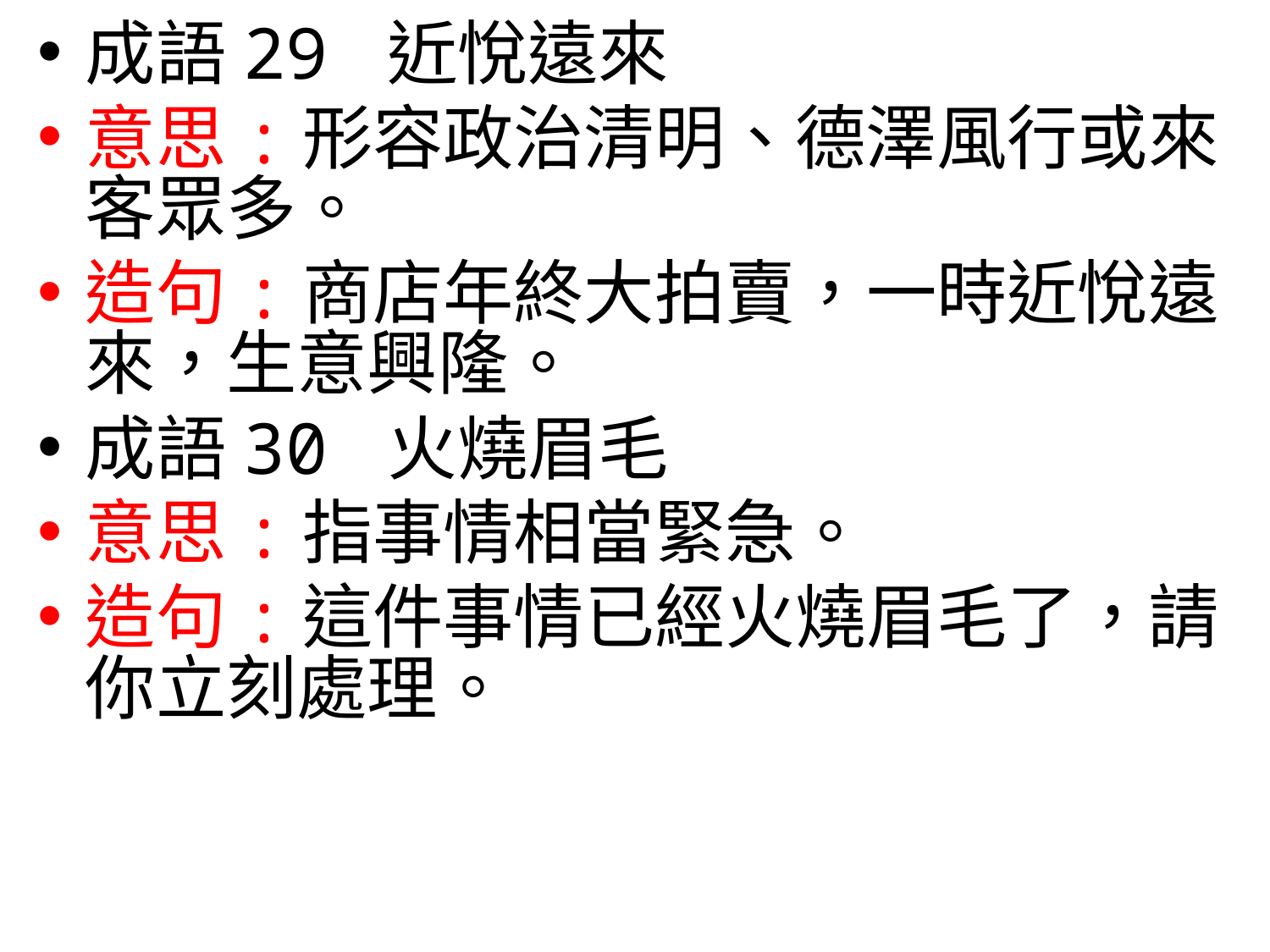

成語29 近悅遠來
意思:形容政治清明、德澤風行或來客眾多。
造句:商店年終大拍賣，一時近悅遠來，生意興隆。
成語30 火燒眉毛
意思:指事情相當緊急。
造句:這件事情已經火燒眉毛了，請你立刻處理。